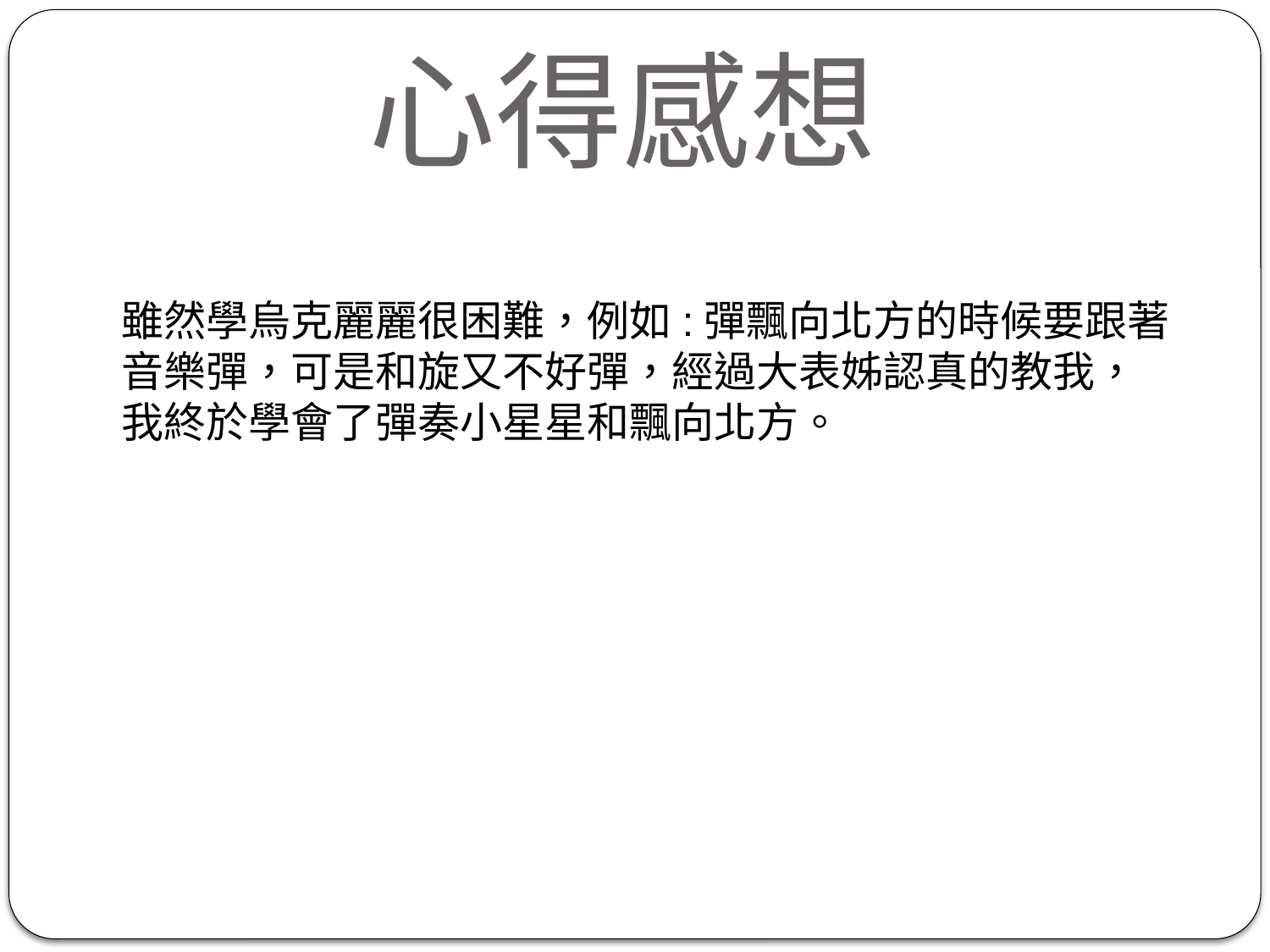

# 心得感想
雖然學烏克麗麗很困難，例如:彈飄向北方的時候要跟著音樂彈，可是和旋又不好彈，經過大表姊認真的教我，我終於學會了彈奏小星星和飄向北方。